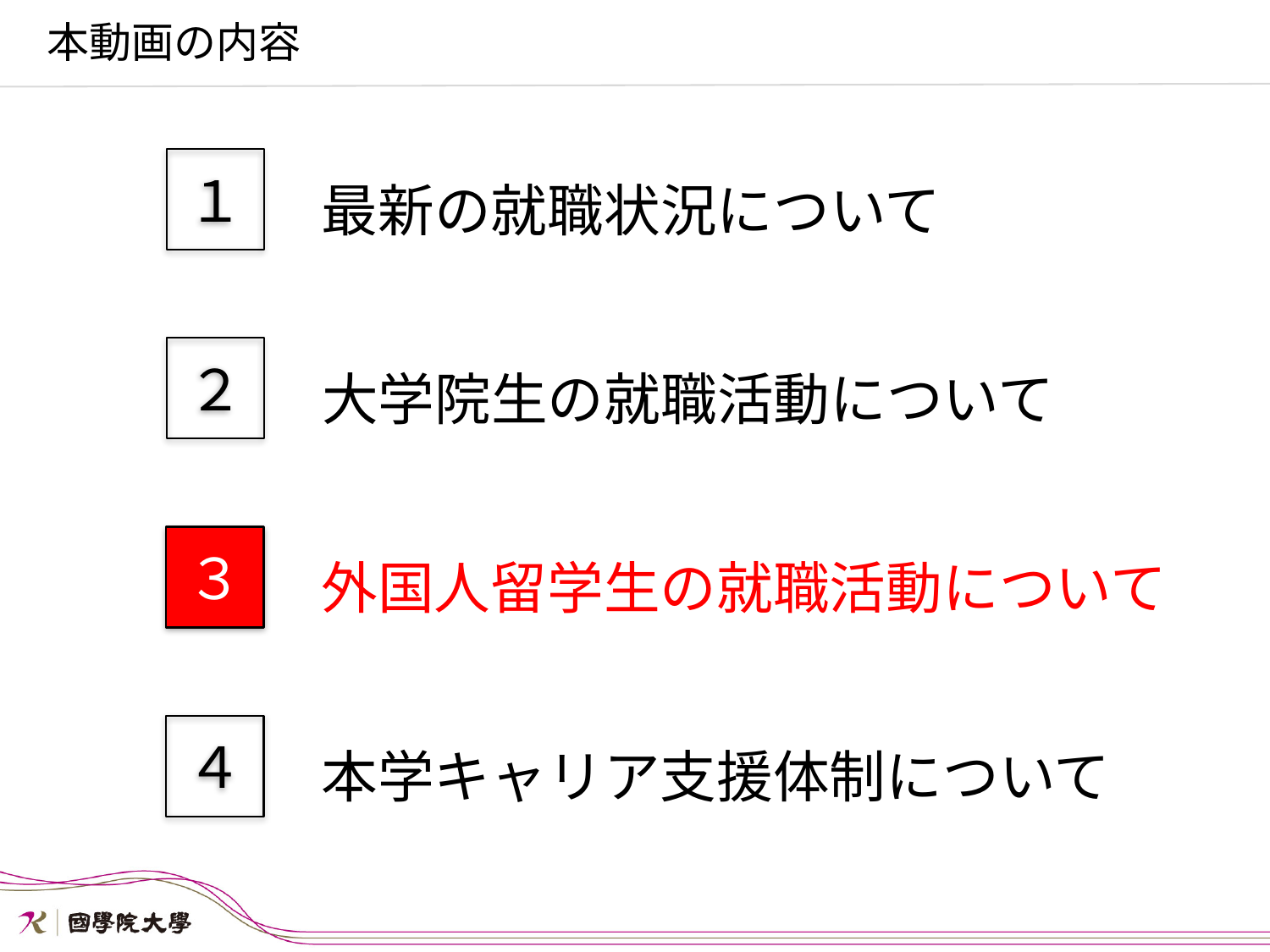

本動画の内容
１
最新の就職状況について
２
大学院生の就職活動について
３
外国人留学生の就職活動について
４
本学キャリア支援体制について